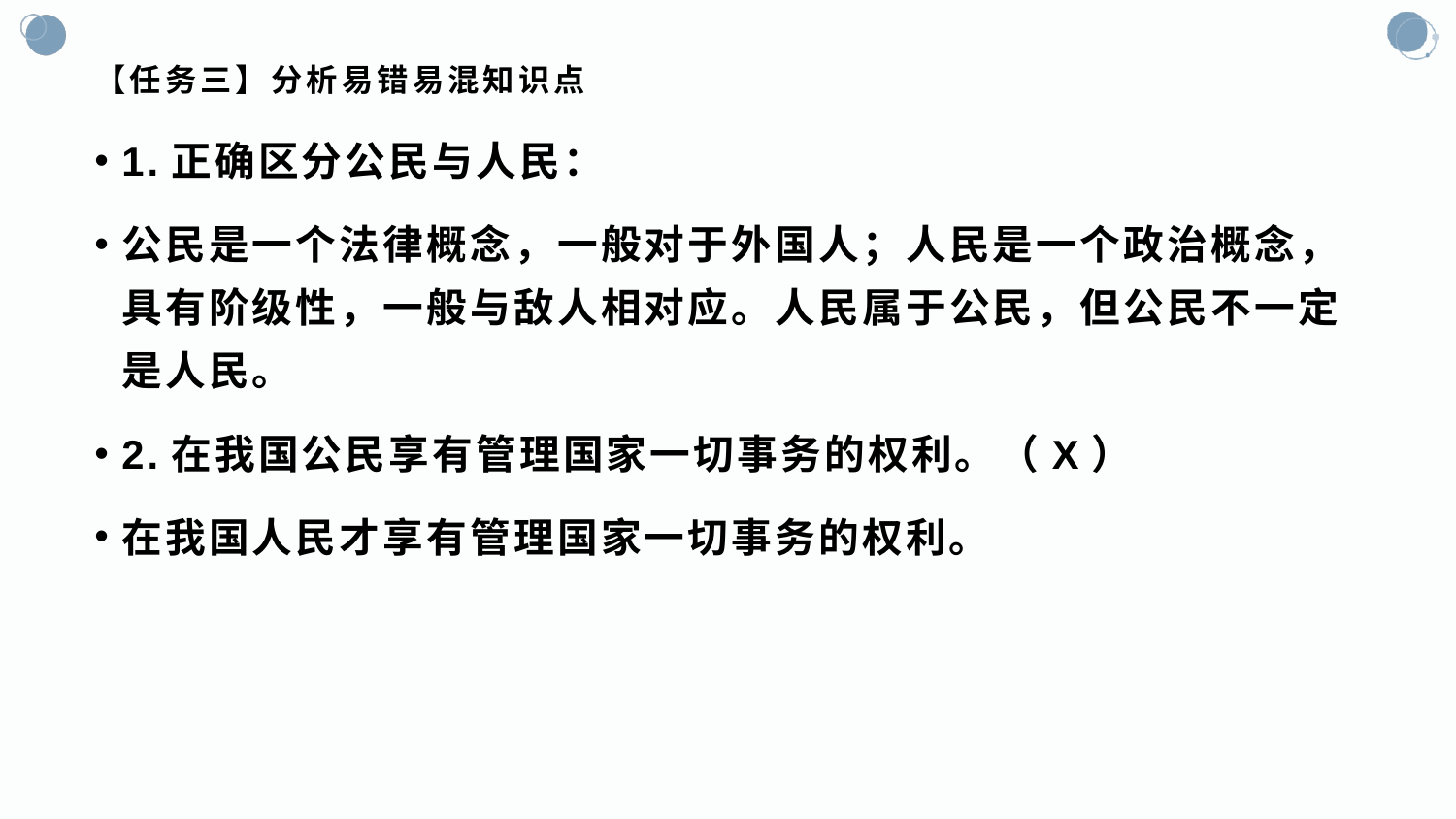

# 【任务三】分析易错易混知识点
1.正确区分公民与人民：
公民是一个法律概念，一般对于外国人；人民是一个政治概念，具有阶级性，一般与敌人相对应。人民属于公民，但公民不一定是人民。
2.在我国公民享有管理国家一切事务的权利。（X）
在我国人民才享有管理国家一切事务的权利。